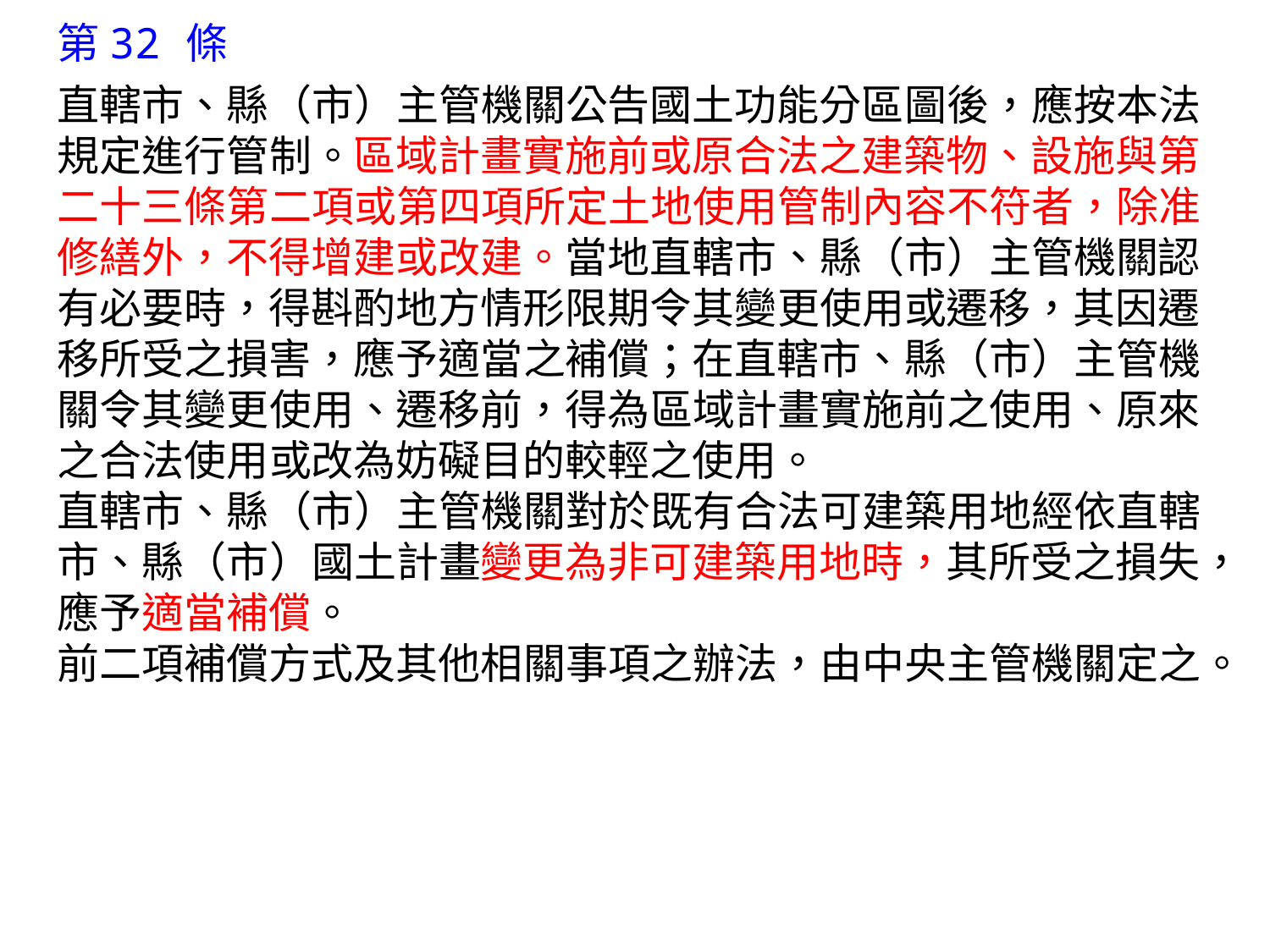

第 32 條
直轄市、縣（市）主管機關公告國土功能分區圖後，應按本法規定進行管制。區域計畫實施前或原合法之建築物、設施與第二十三條第二項或第四項所定土地使用管制內容不符者，除准修繕外，不得增建或改建。當地直轄市、縣（市）主管機關認有必要時，得斟酌地方情形限期令其變更使用或遷移，其因遷移所受之損害，應予適當之補償；在直轄市、縣（市）主管機關令其變更使用、遷移前，得為區域計畫實施前之使用、原來之合法使用或改為妨礙目的較輕之使用。
直轄市、縣（市）主管機關對於既有合法可建築用地經依直轄市、縣（市）國土計畫變更為非可建築用地時，其所受之損失，應予適當補償。
前二項補償方式及其他相關事項之辦法，由中央主管機關定之。